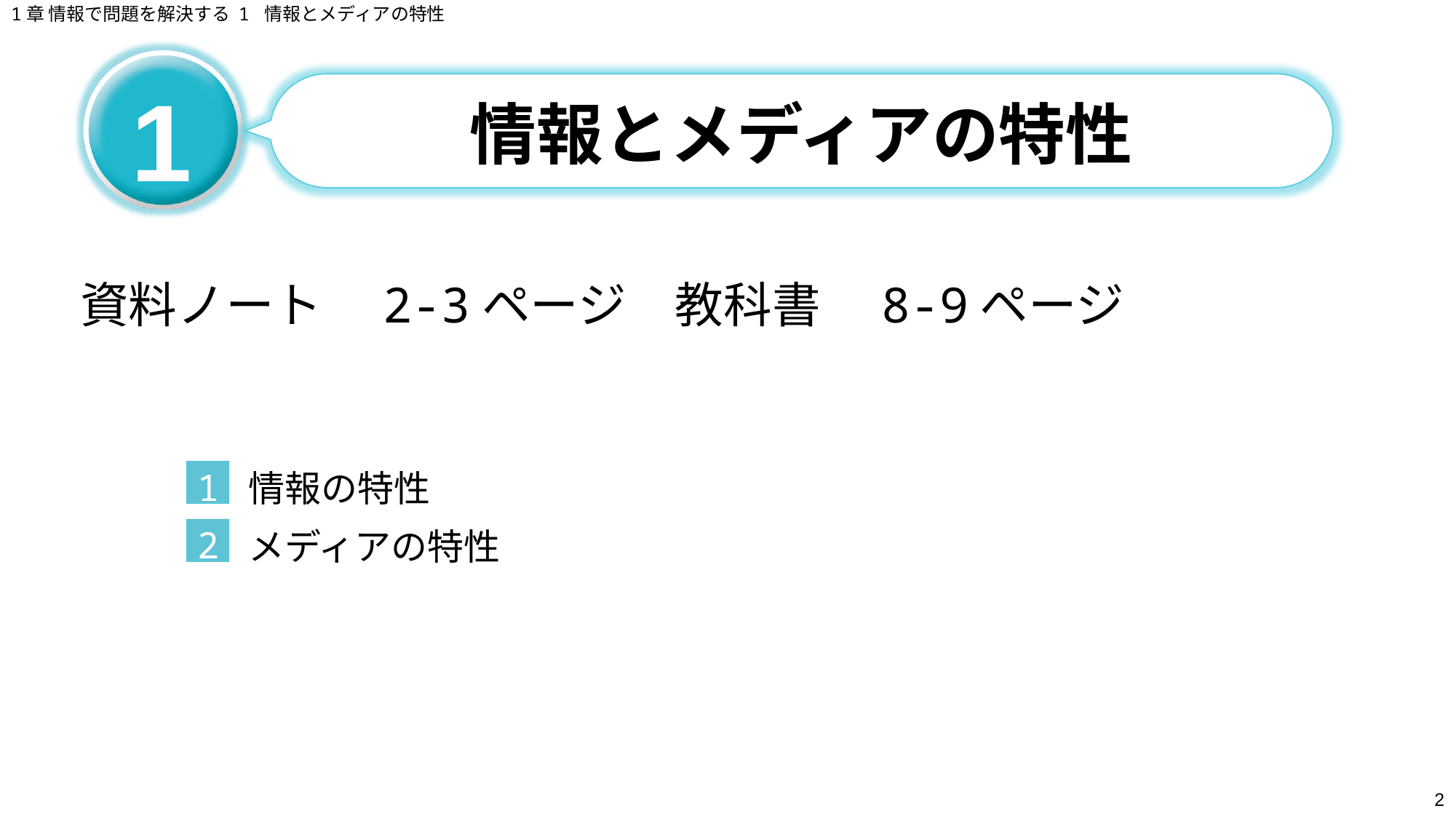

1章 情報で問題を解決する 1 情報とメディアの特性

# 情報とメディアの特性
1
資料ノート　2-3ページ　教科書　8-9ページ
情報の特性
1
メディアの特性
2
2